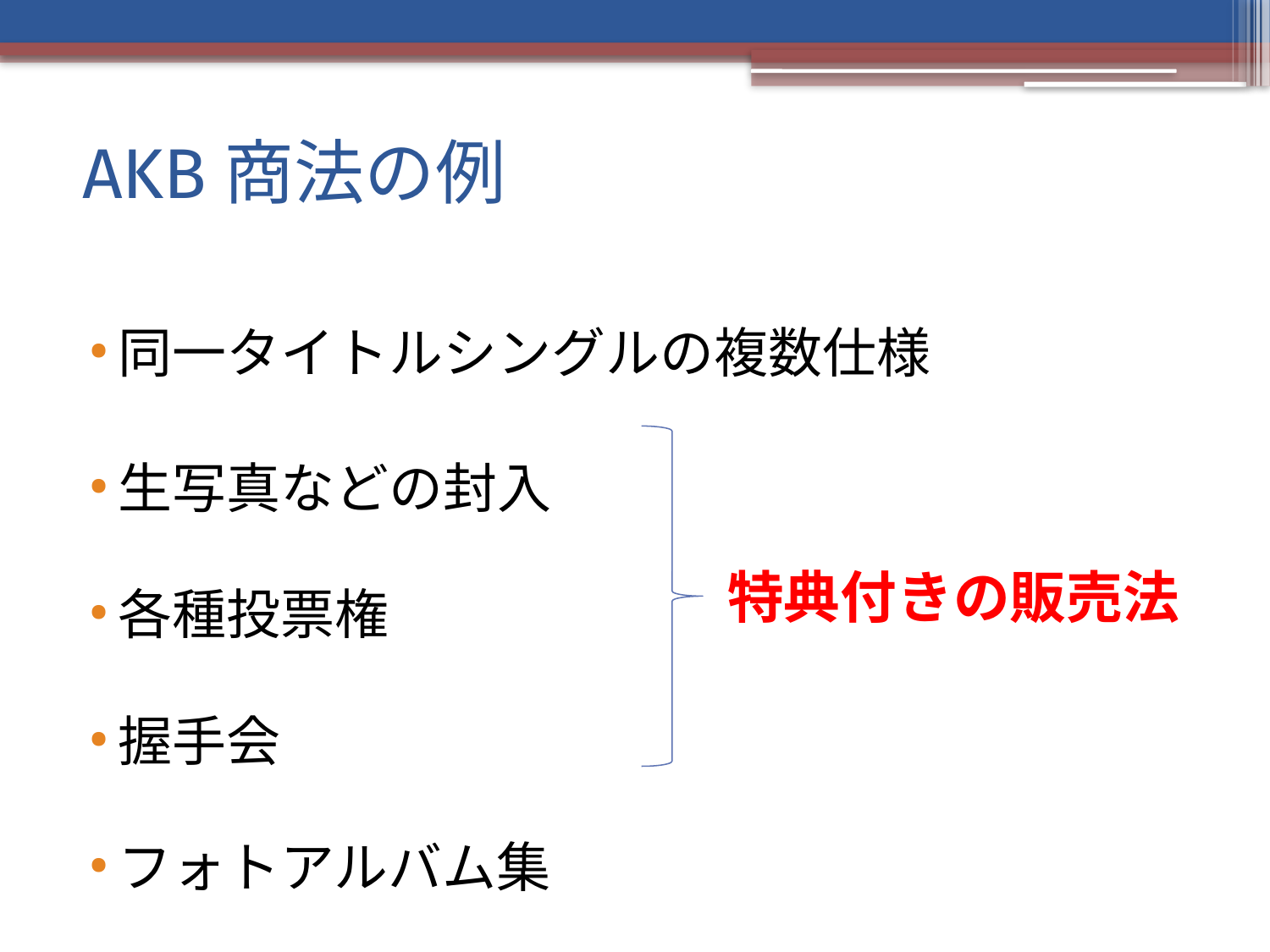

# AKB商法の例
同一タイトルシングルの複数仕様

生写真などの封入

各種投票権

握手会

フォトアルバム集

特典付きの販売法